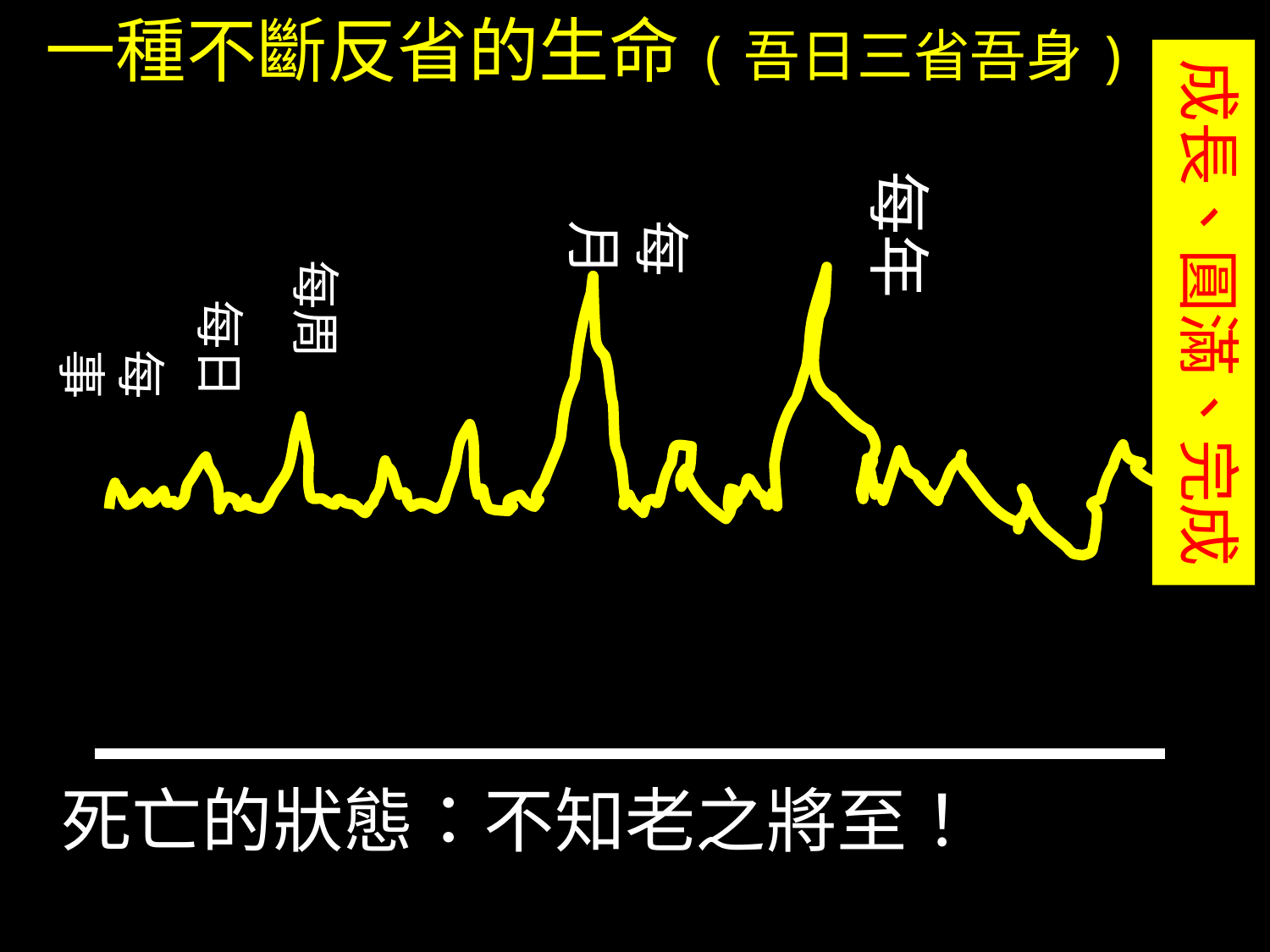

一種不斷反省的生命(吾日三省吾身)

  死亡的狀態：不知老之將至！
成長、圓滿、完成
每年
每月
每周

每日
每事